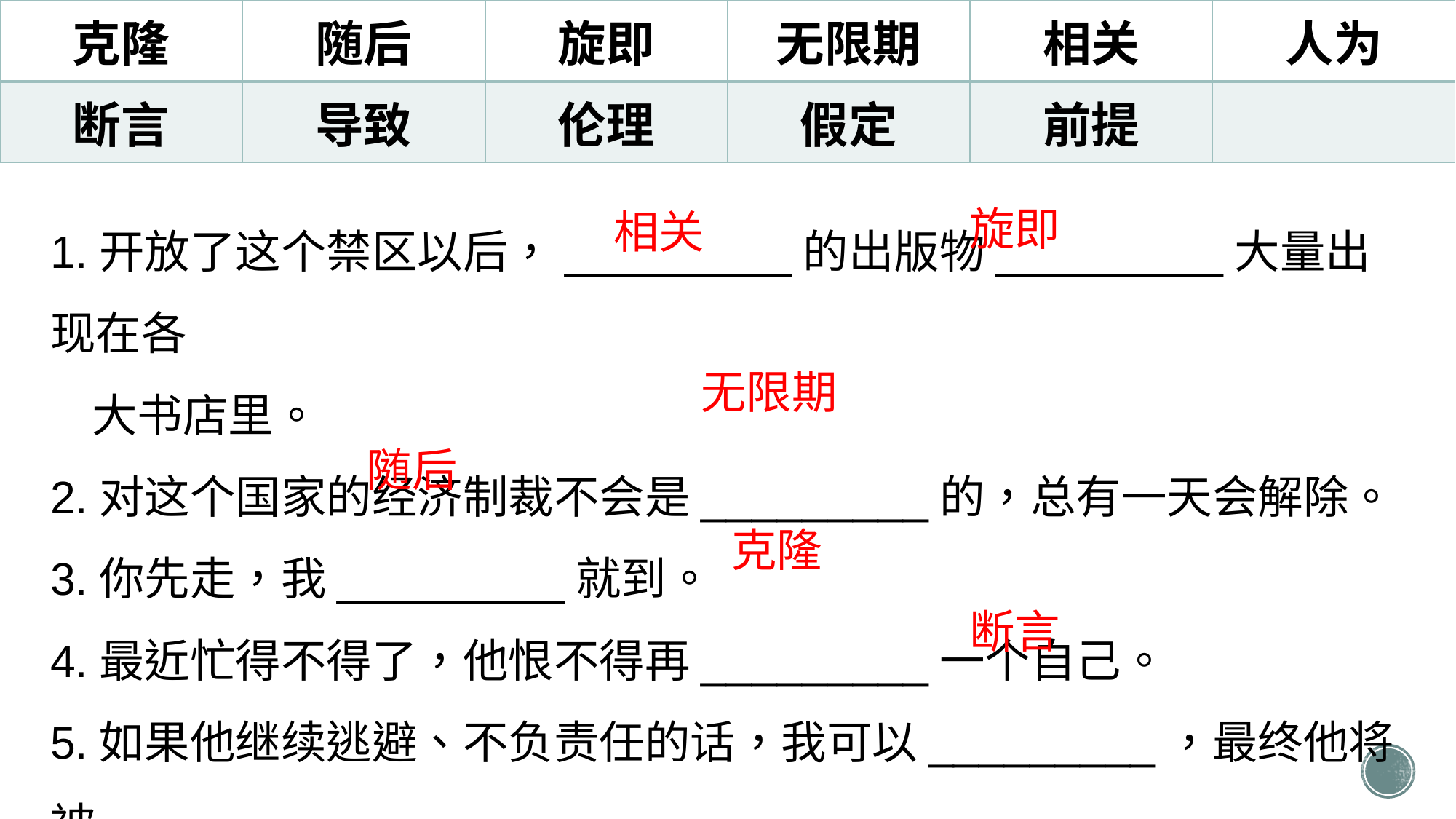

| 克隆 | 随后 | 旋即 | 无限期 | 相关 | 人为 |
| --- | --- | --- | --- | --- | --- |
| 断言 | 导致 | 伦理 | 假定 | 前提 |  |
1.开放了这个禁区以后，_________的出版物_________大量出现在各
   大书店里。
2.对这个国家的经济制裁不会是_________的，总有一天会解除。
3.你先走，我_________就到。
4.最近忙得不得了，他恨不得再_________一个自己。
5.如果他继续逃避、不负责任的话，我可以_________，最终他将被
   社会所抛弃。
旋即
相关
无限期
随后
克隆
断言